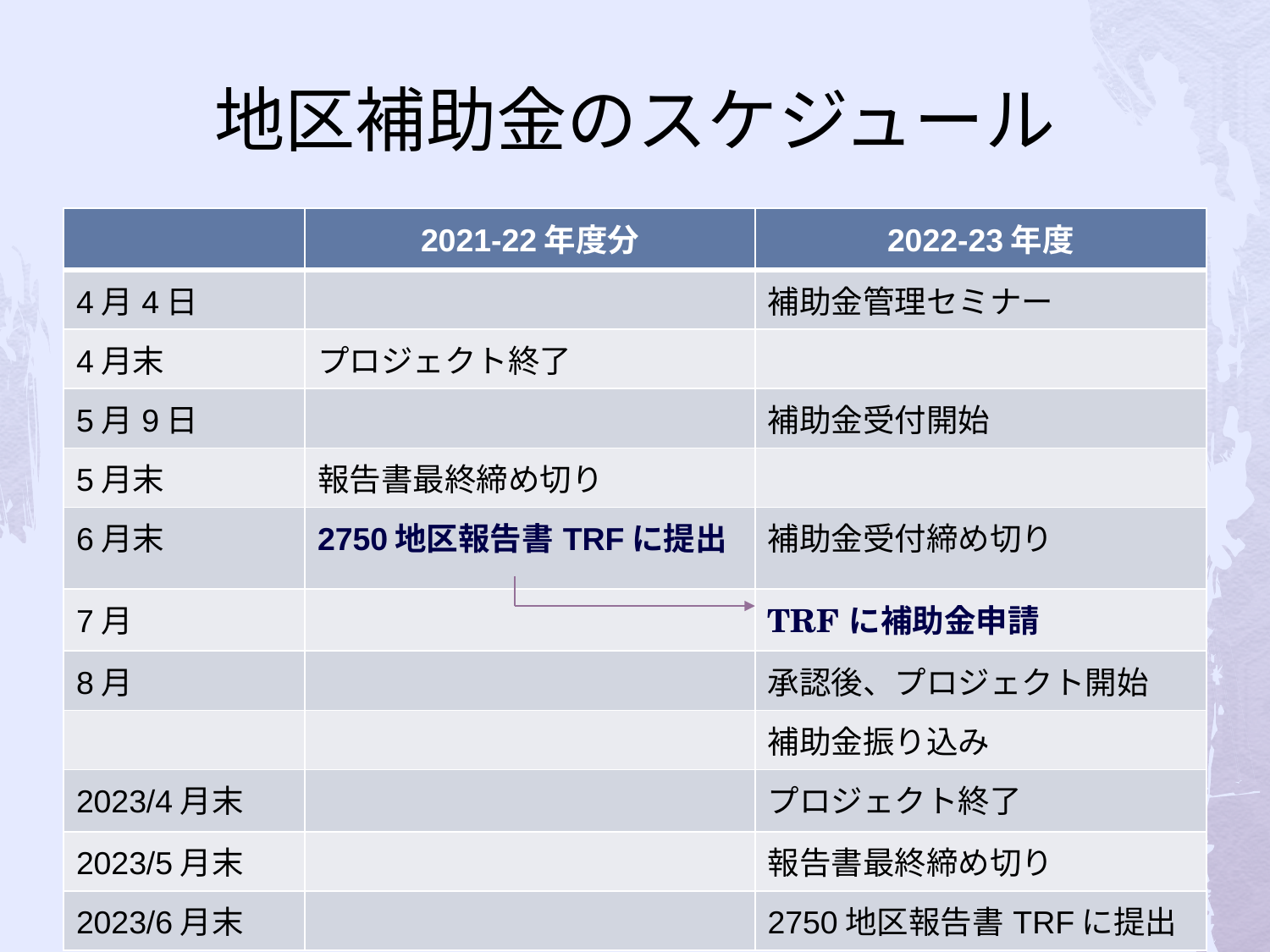

# 地区補助金のスケジュール
|  | 2021-22年度分 | 2022-23年度 |
| --- | --- | --- |
| 4月4日 |  | 補助金管理セミナー |
| 4月末 | プロジェクト終了 |  |
| 5月9日 |  | 補助金受付開始 |
| 5月末 | 報告書最終締め切り |  |
| 6月末 | 2750地区報告書TRFに提出 | 補助金受付締め切り |
| 7月 |  | TRFに補助金申請 |
| 8月 |  | 承認後、プロジェクト開始 |
|  |  | 補助金振り込み |
| 2023/4月末 |  | プロジェクト終了 |
| 2023/5月末 |  | 報告書最終締め切り |
| 2023/6月末 |  | 2750地区報告書TRFに提出 |